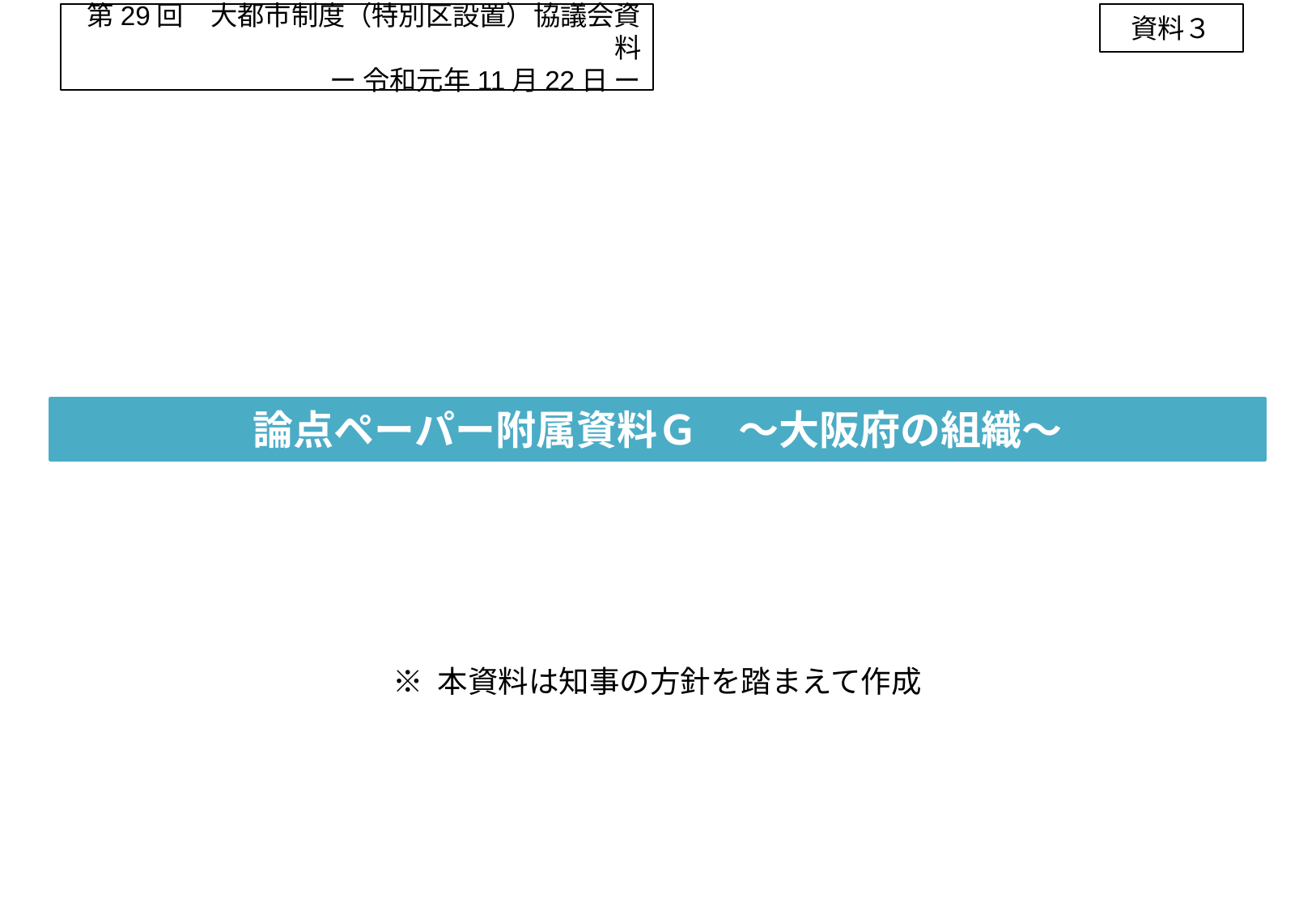

第29回　大都市制度（特別区設置）協議会資料
ー 令和元年11月22日 ー
資料３
# 論点ペーパー附属資料Ｇ　～大阪府の組織～
※ 本資料は知事の方針を踏まえて作成